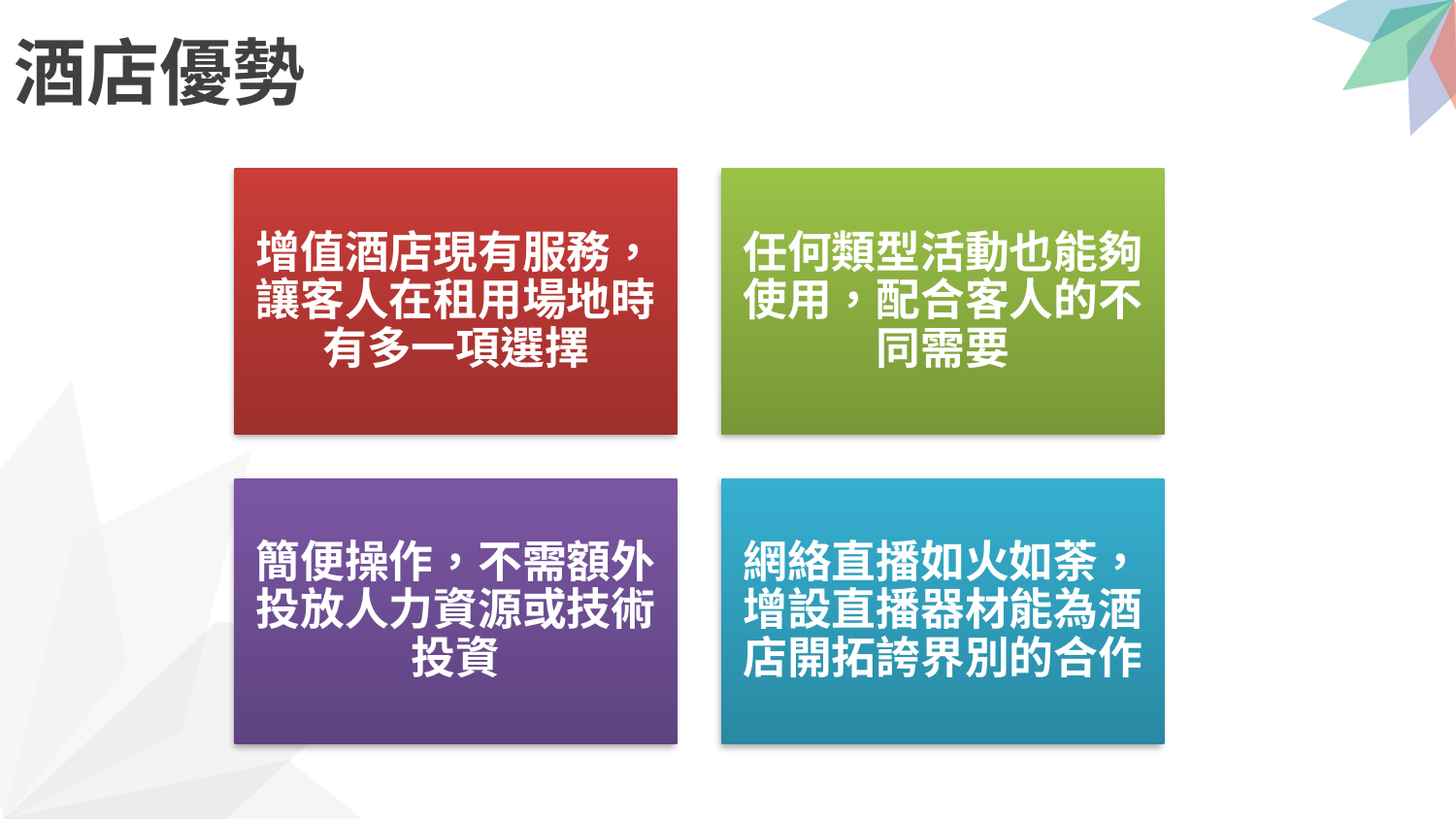

# 酒店優勢
增值酒店現有服務，讓客人在租用場地時有多一項選擇
任何類型活動也能夠使用，配合客人的不同需要
簡便操作，不需額外投放人力資源或技術投資
網絡直播如火如荼，增設直播器材能為酒店開拓誇界別的合作